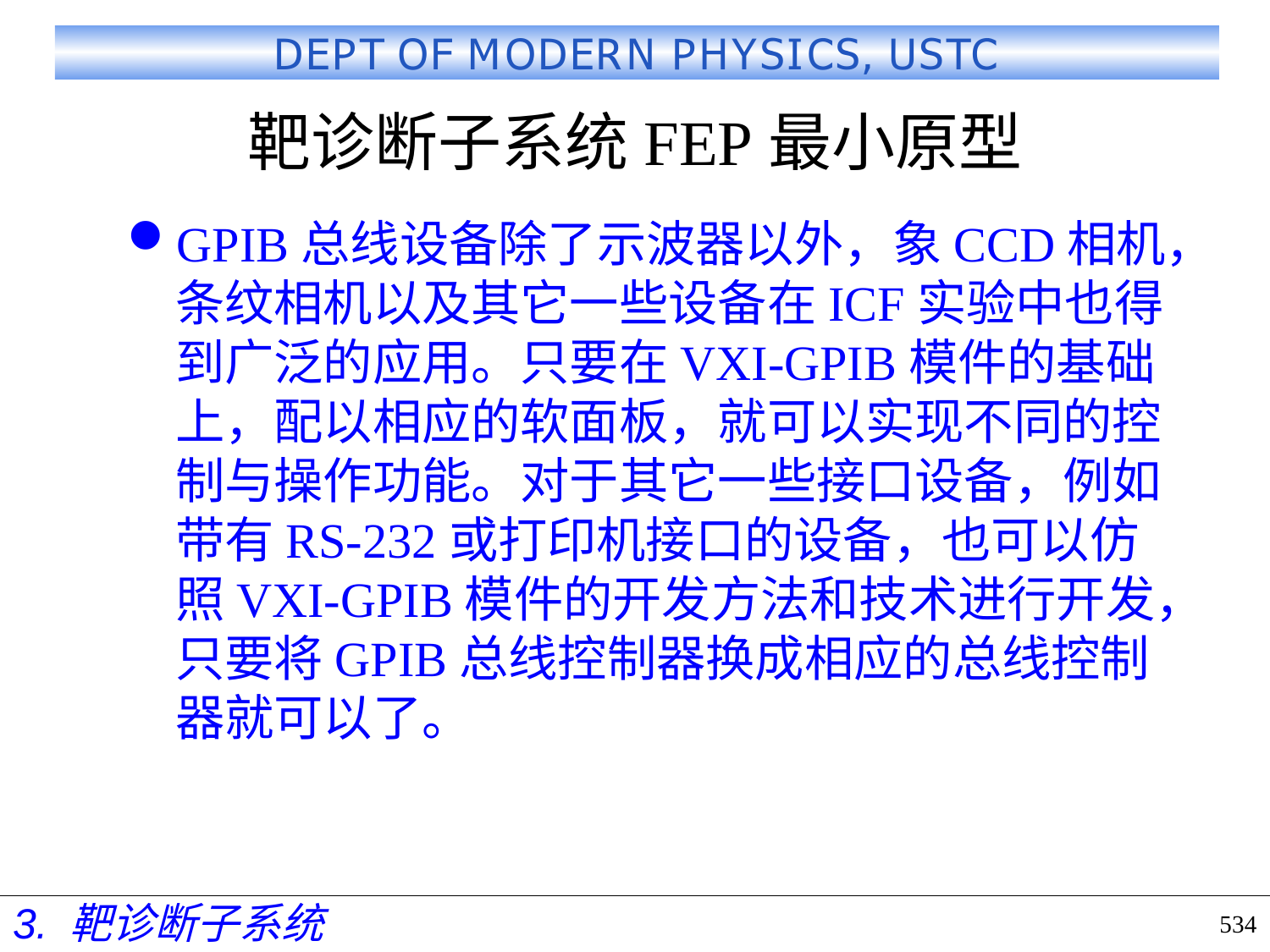

# 靶诊断子系统FEP最小原型
GPIB总线设备除了示波器以外，象CCD相机，条纹相机以及其它一些设备在ICF实验中也得到广泛的应用。只要在VXI-GPIB模件的基础上，配以相应的软面板，就可以实现不同的控制与操作功能。对于其它一些接口设备，例如带有RS-232或打印机接口的设备，也可以仿照VXI-GPIB模件的开发方法和技术进行开发，只要将GPIB总线控制器换成相应的总线控制器就可以了。
3. 靶诊断子系统
534